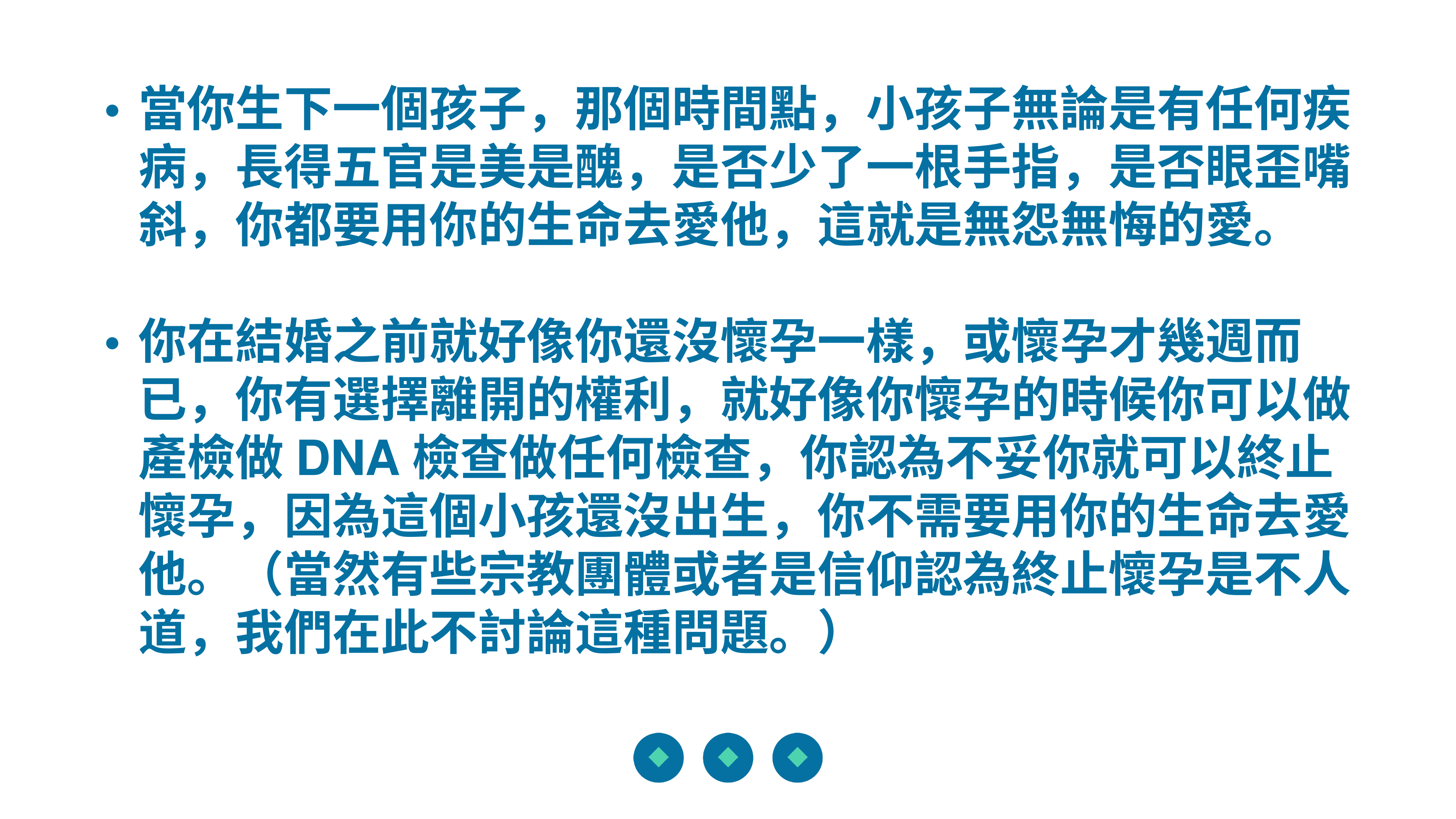

當你生下一個孩子，那個時間點，小孩子無論是有任何疾病，長得五官是美是醜，是否少了一根手指，是否眼歪嘴斜，你都要用你的生命去愛他，這就是無怨無悔的愛。

你在結婚之前就好像你還沒懷孕一樣，或懷孕才幾週而已，你有選擇離開的權利，就好像你懷孕的時候你可以做產檢做DNA檢查做任何檢查，你認為不妥你就可以終止懷孕，因為這個小孩還沒出生，你不需要用你的生命去愛他。（當然有些宗教團體或者是信仰認為終止懷孕是不人道，我們在此不討論這種問題。）